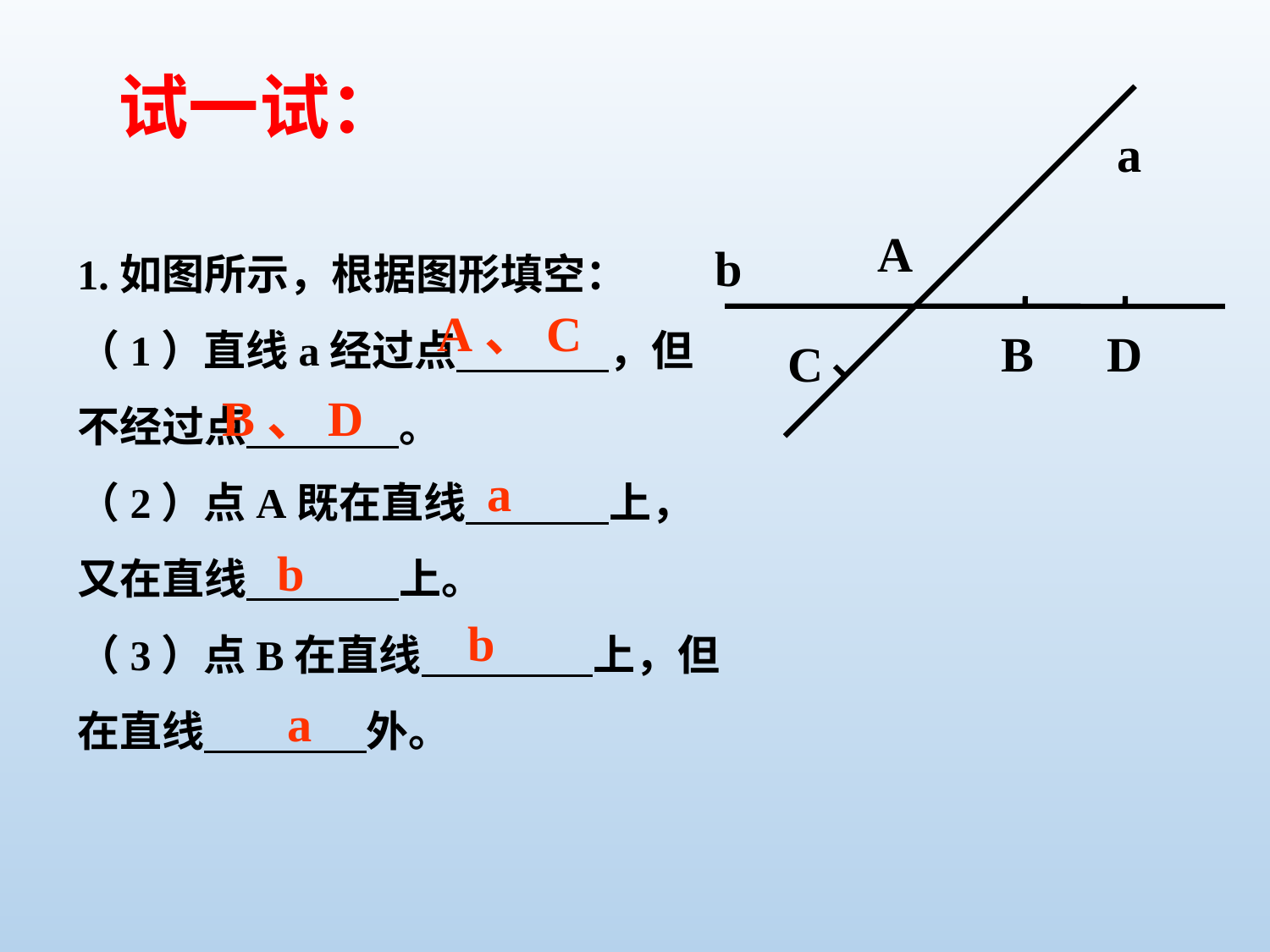

试一试：

a
1.如图所示，根据图形填空：
（1）直线a经过点                ，但不经过点                。
（2）点A既在直线               上，又在直线                上。
（3）点B在直线                  上，但在直线                 外。
A
b
A、C

B
D
C

B、D
a
b
b
a